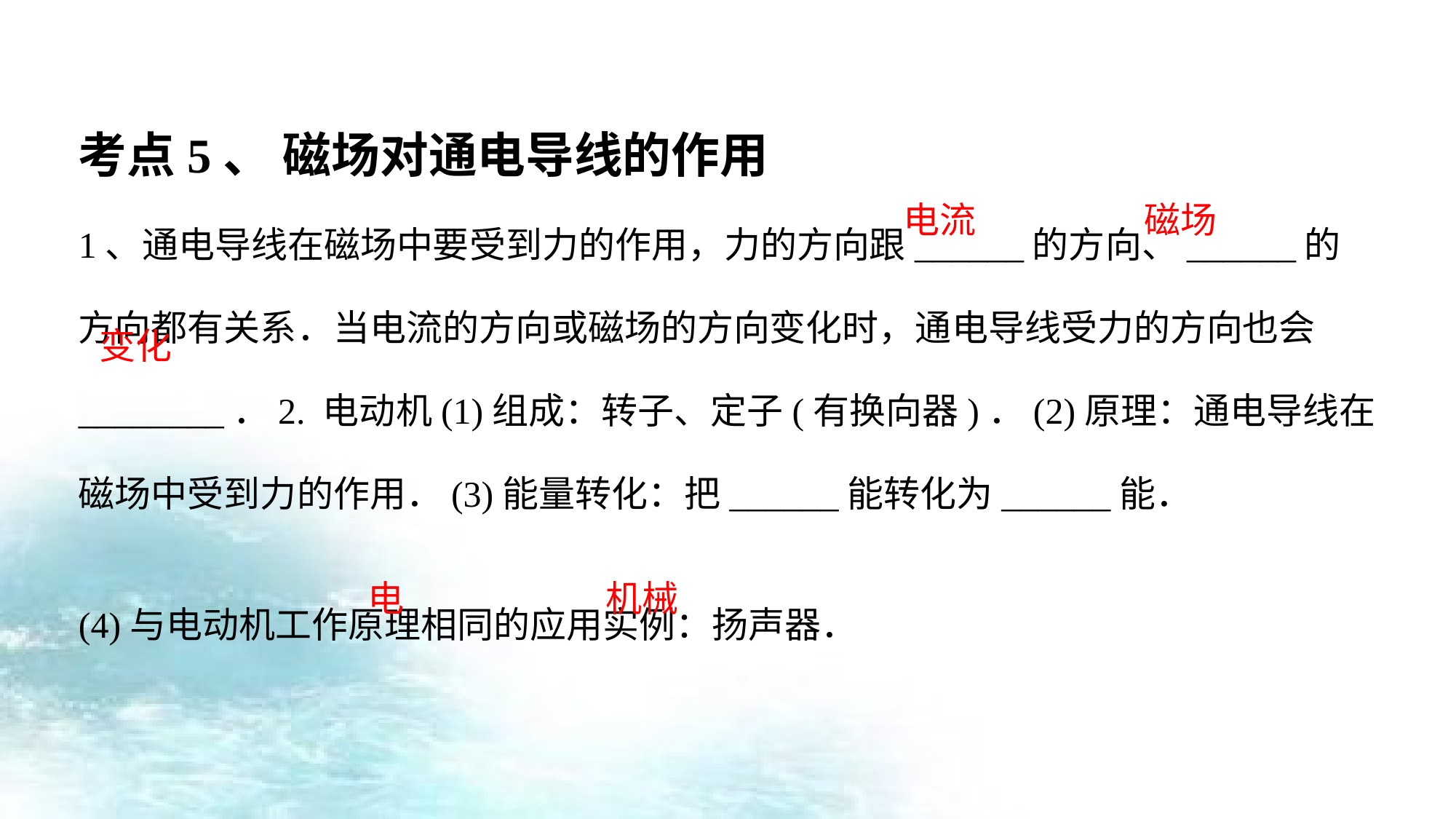

考点5、 磁场对通电导线的作用
1、通电导线在磁场中要受到力的作用，力的方向跟______的方向、______的方向都有关系．当电流的方向或磁场的方向变化时，通电导线受力的方向也会________．2. 电动机(1)组成：转子、定子(有换向器)．(2)原理：通电导线在磁场中受到力的作用．(3)能量转化：把______能转化为______能．

(4)与电动机工作原理相同的应用实例：扬声器．
电流
磁场
变化
电
机械